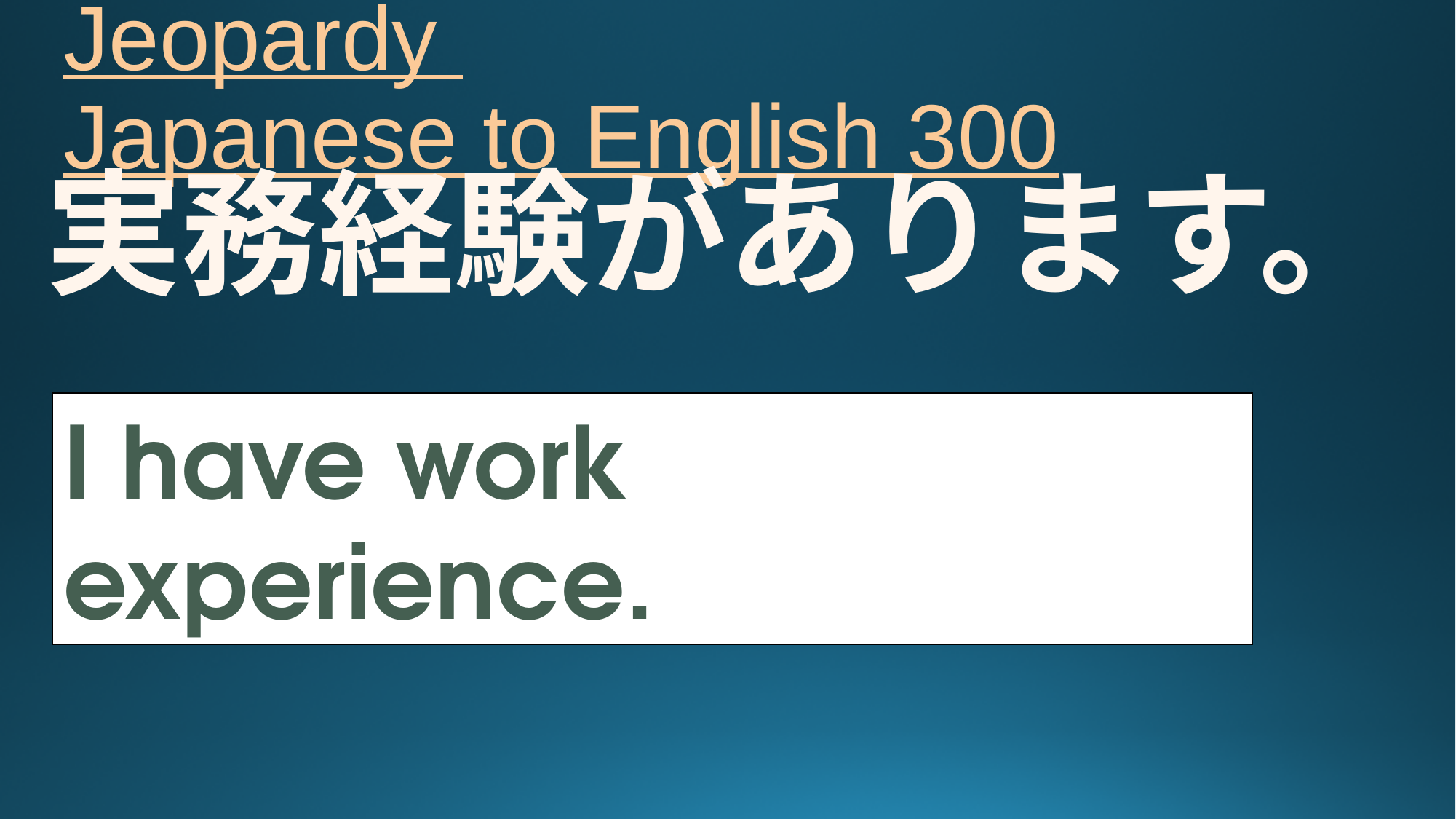

# Jeopardy Japanese to English 300
実務経験があります。
I have work experience.